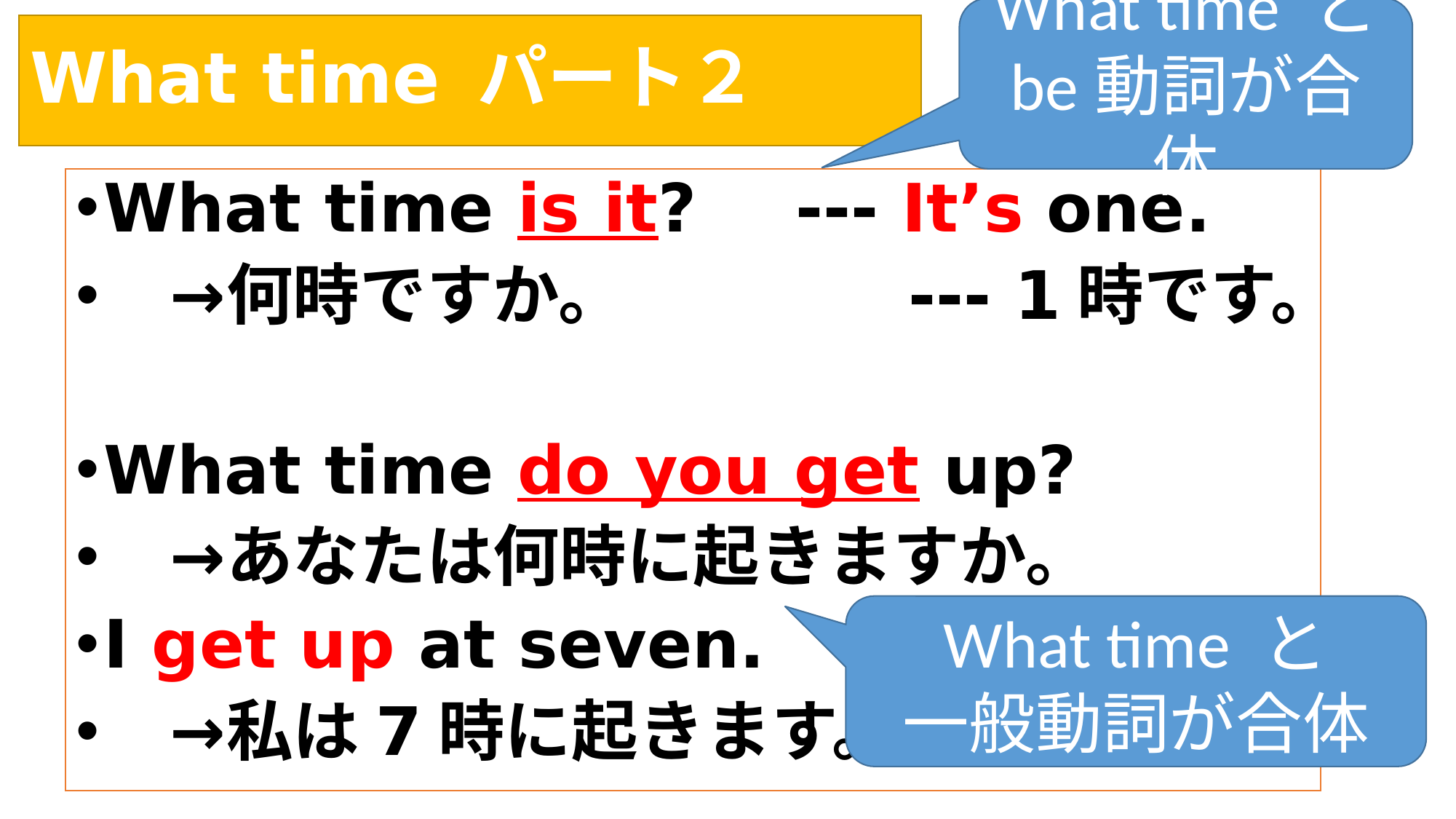

What time と
be動詞が合体
# What time パート２
What time is it?　--- It’s one.
　→何時ですか。　　　　--- 1時です。

What time do you get up?
　→あなたは何時に起きますか。
I get up at seven.
　→私は7時に起きます。
What time と
一般動詞が合体